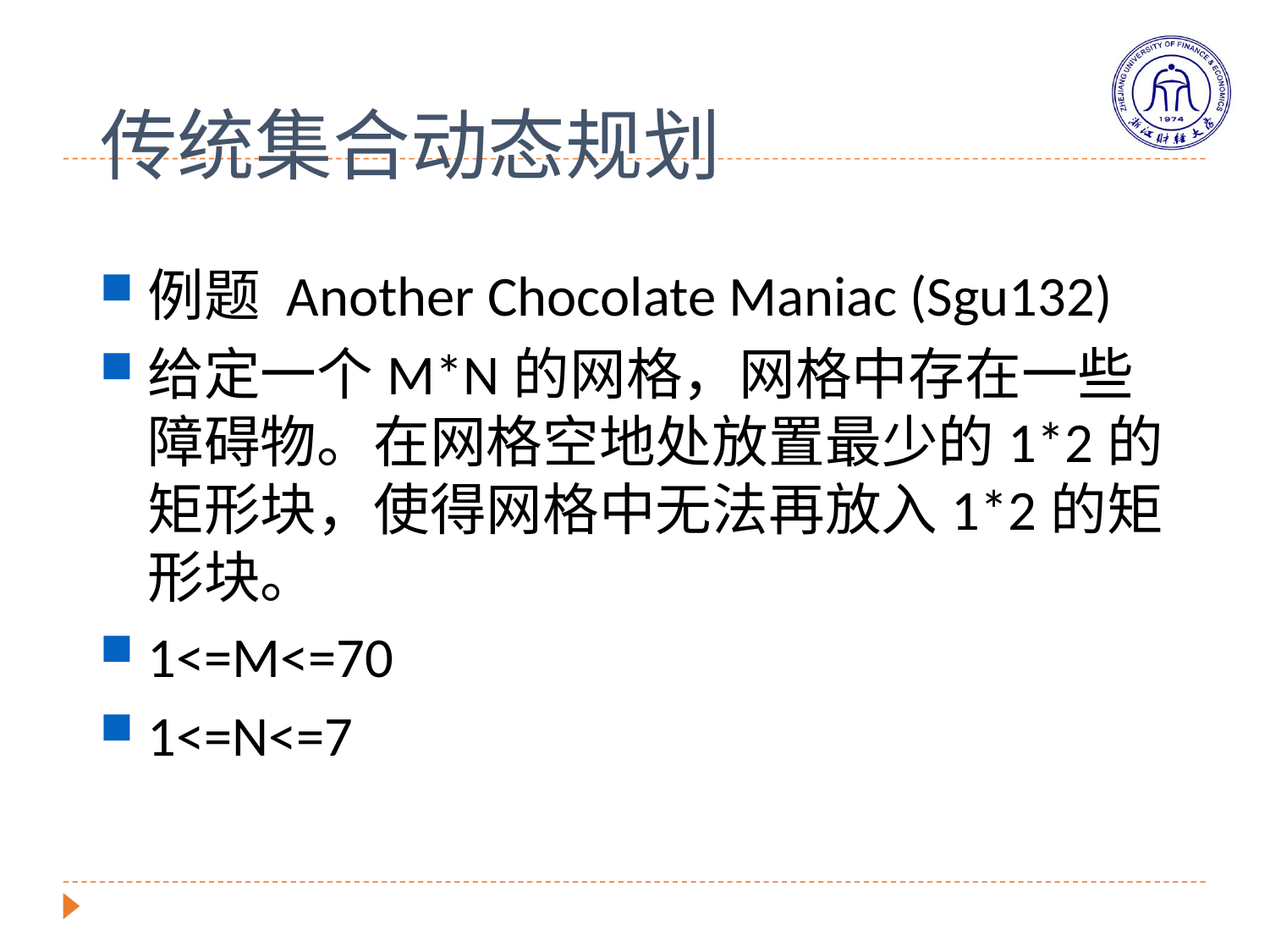

# 传统集合动态规划
例题 Another Chocolate Maniac (Sgu132)
给定一个M*N的网格，网格中存在一些障碍物。在网格空地处放置最少的1*2的矩形块，使得网格中无法再放入1*2的矩形块。
1<=M<=70
1<=N<=7